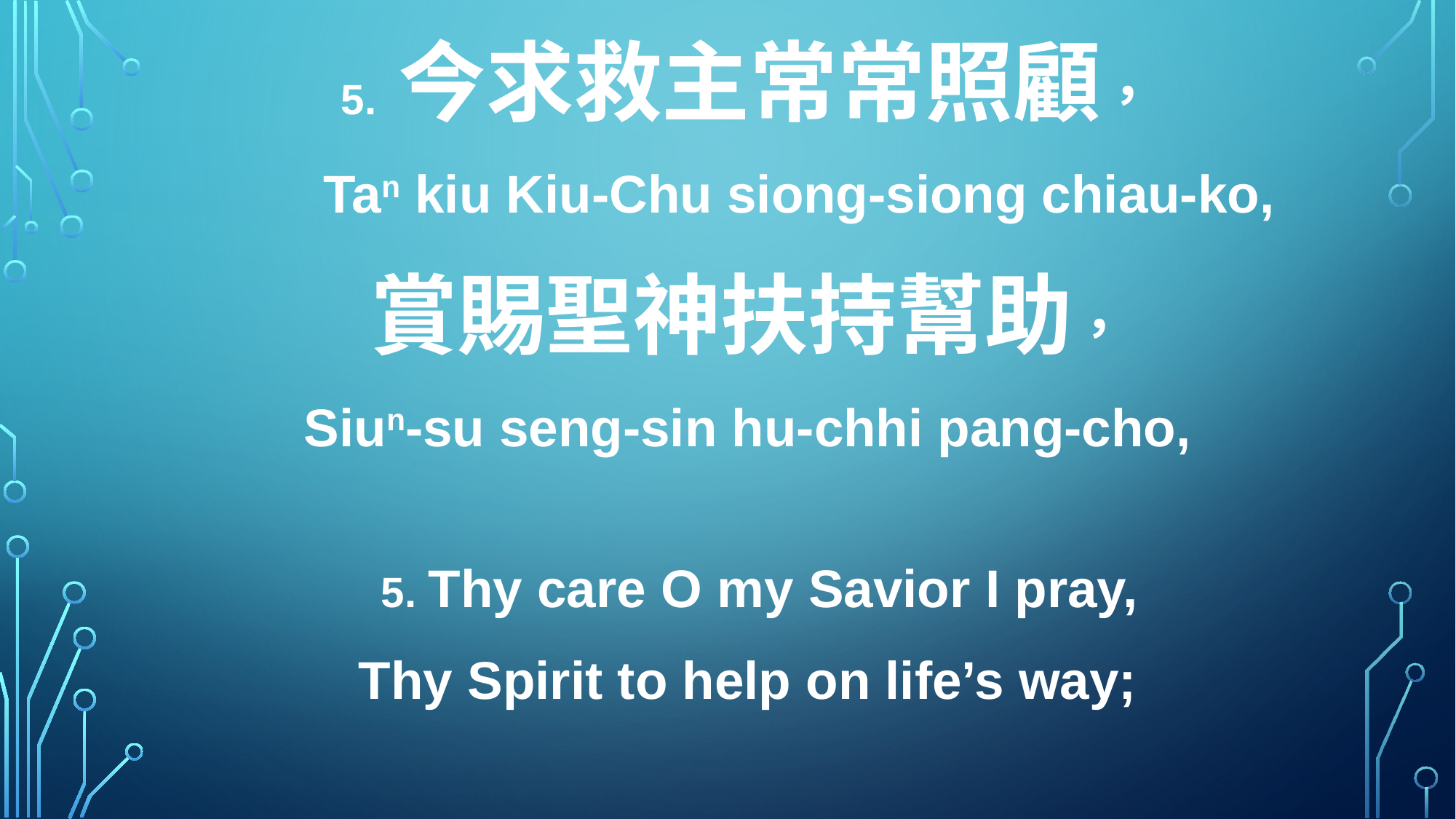

5. 今求救主常常照顧，
       Tan kiu Kiu-Chu siong-siong chiau-ko,
賞賜聖神扶持幫助，
Siun-su seng-sin hu-chhi pang-cho,

  5. Thy care O my Savior I pray,
Thy Spirit to help on life’s way;